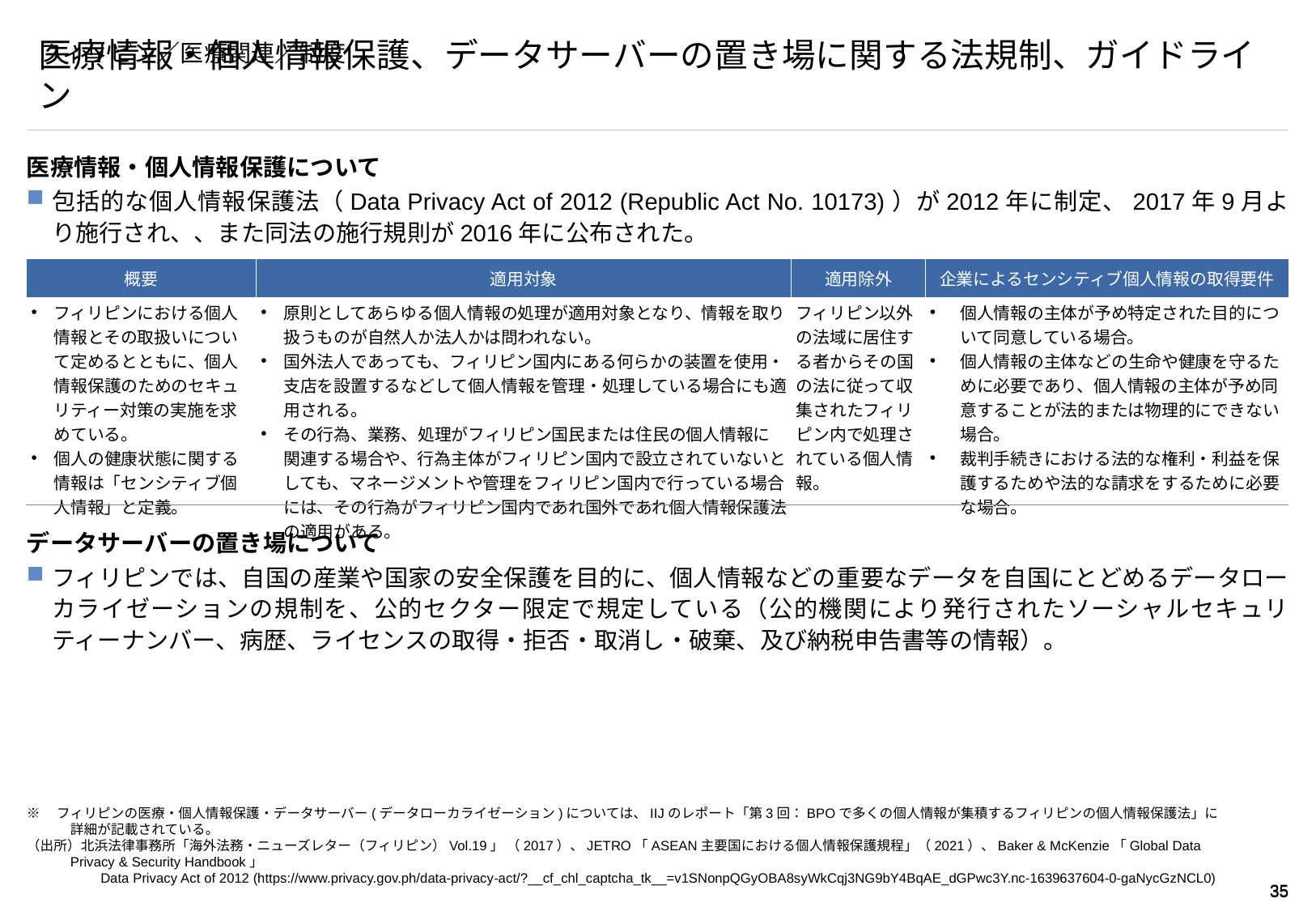

# フィリピン／医療関連／制度
医療情報・個人情報保護、データサーバーの置き場に関する法規制、ガイドライン
医療情報・個人情報保護について
包括的な個人情報保護法（Data Privacy Act of 2012 (Republic Act No. 10173)）が2012年に制定、2017年9月より施行され、、また同法の施行規則が2016年に公布された。

データサーバーの置き場について
フィリピンでは、自国の産業や国家の安全保護を目的に、個人情報などの重要なデータを自国にとどめるデータローカライゼーションの規制を、公的セクター限定で規定している（公的機関により発行されたソーシャルセキュリティーナンバー、病歴、ライセンスの取得・拒否・取消し・破棄、及び納税申告書等の情報）。
| 概要 | 適用対象 | 適用除外 | 企業によるセンシティブ個人情報の取得要件 |
| --- | --- | --- | --- |
| フィリピンにおける個人情報とその取扱いについて定めるとともに、個人情報保護のためのセキュリティー対策の実施を求めている。 個人の健康状態に関する情報は「センシティブ個人情報」と定義。 | 原則としてあらゆる個人情報の処理が適用対象となり、情報を取り扱うものが自然人か法人かは問われない。 国外法人であっても、フィリピン国内にある何らかの装置を使用・支店を設置するなどして個人情報を管理・処理している場合にも適用される。 その行為、業務、処理がフィリピン国民または住民の個人情報に関連する場合や、行為主体がフィリピン国内で設立されていないとしても、マネージメントや管理をフィリピン国内で行っている場合には、その行為がフィリピン国内であれ国外であれ個人情報保護法の適用がある。 | フィリピン以外の法域に居住する者からその国の法に従って収集されたフィリピン内で処理されている個人情報。 | 個人情報の主体が予め特定された目的について同意している場合。 個人情報の主体などの生命や健康を守るために必要であり、個人情報の主体が予め同意することが法的または物理的にできない場合。 裁判手続きにおける法的な権利・利益を保護するためや法的な請求をするために必要な場合。 |
※　フィリピンの医療・個人情報保護・データサーバー(データローカライゼーション)については、IIJのレポート「第3回：BPOで多くの個人情報が集積するフィリピンの個人情報保護法」に詳細が記載されている。
（出所）北浜法律事務所「海外法務・ニューズレター（フィリピン）Vol.19」 （2017）、JETRO「ASEAN主要国における個人情報保護規程」（2021）、Baker & McKenzie「Global Data Privacy & Security Handbook」
　　　　　 Data Privacy Act of 2012 (https://www.privacy.gov.ph/data-privacy-act/?__cf_chl_captcha_tk__=v1SNonpQGyOBA8syWkCqj3NG9bY4BqAE_dGPwc3Y.nc-1639637604-0-gaNycGzNCL0)
35